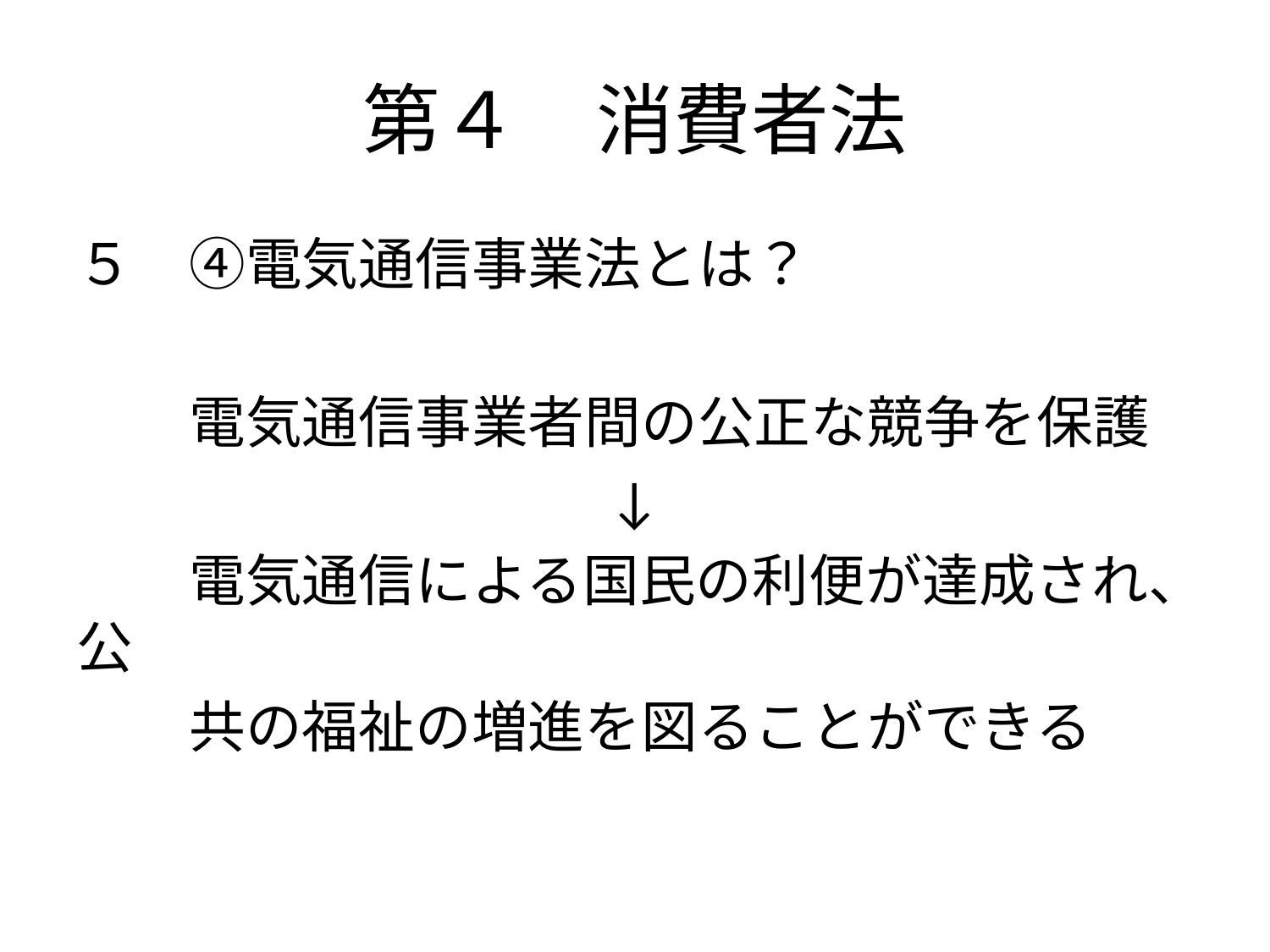

# 第４　消費者法
５　④電気通信事業法とは？

　　電気通信事業者間の公正な競争を保護
↓
　　電気通信による国民の利便が達成され、公
　　共の福祉の増進を図ることができる